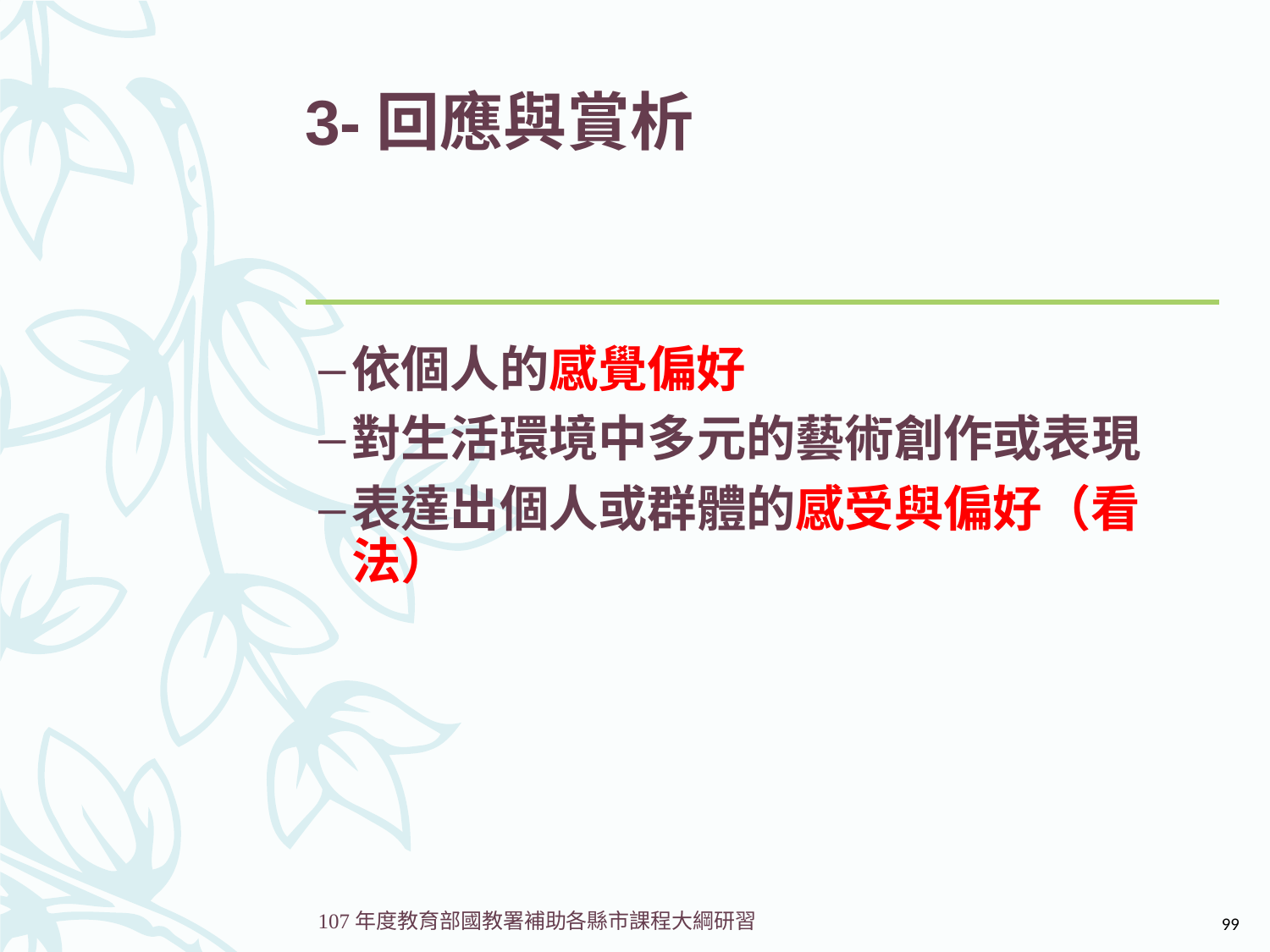

# 3-回應與賞析
依個人的感覺偏好
對生活環境中多元的藝術創作或表現
表達出個人或群體的感受與偏好（看法）

99
107年度教育部國教署補助各縣市課程大綱研習